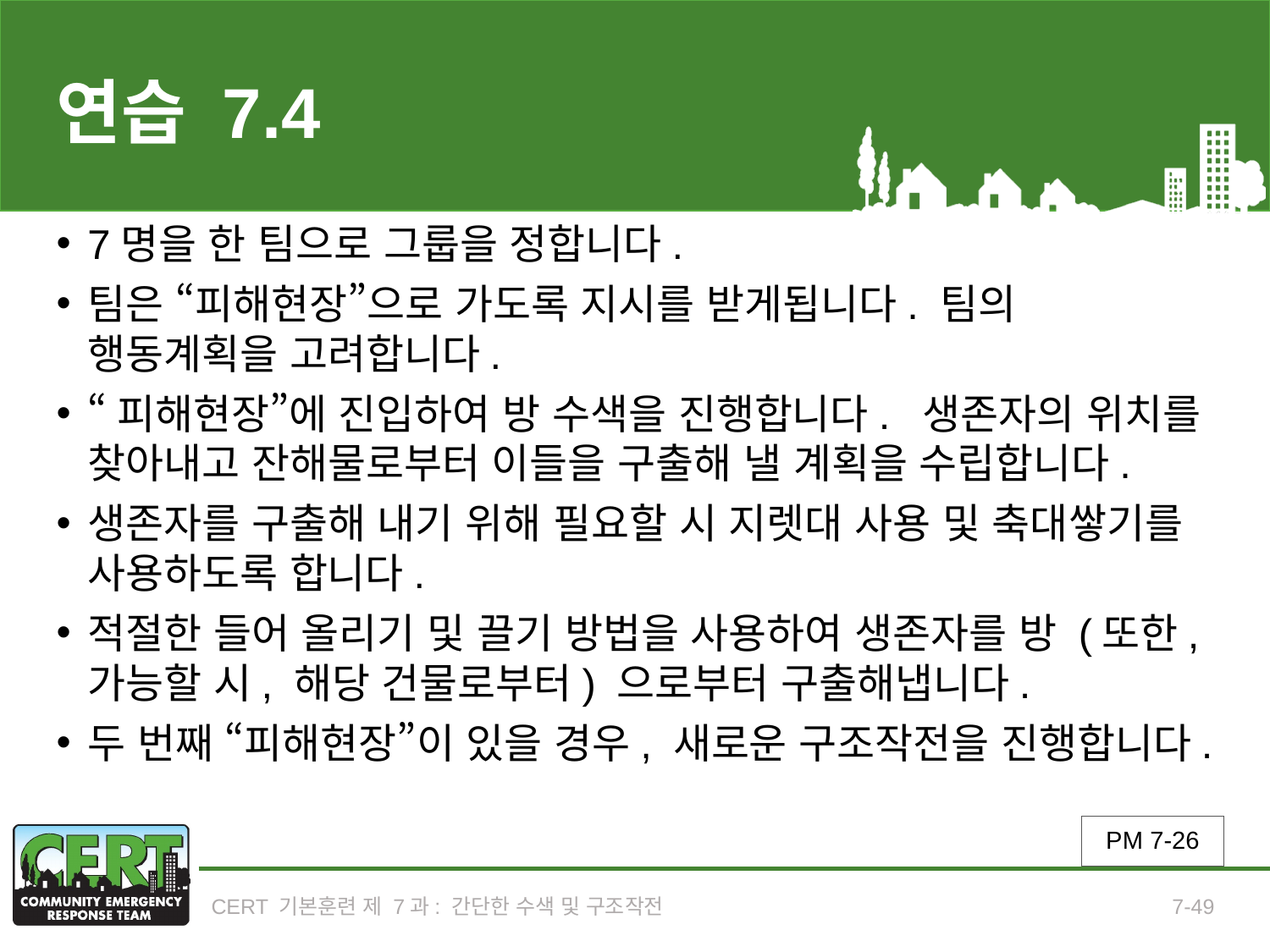

# 연습 7.4
7명을 한 팀으로 그룹을 정합니다.
팀은 “피해현장”으로 가도록 지시를 받게됩니다. 팀의 행동계획을 고려합니다.
“피해현장”에 진입하여 방 수색을 진행합니다.  생존자의 위치를 찾아내고 잔해물로부터 이들을 구출해 낼 계획을 수립합니다.
생존자를 구출해 내기 위해 필요할 시 지렛대 사용 및 축대쌓기를 사용하도록 합니다.
적절한 들어 올리기 및 끌기 방법을 사용하여 생존자를 방 (또한, 가능할 시, 해당 건물로부터) 으로부터 구출해냅니다.
두 번째 “피해현장”이 있을 경우, 새로운 구조작전을 진행합니다.
PM 7-26
CERT 기본훈련 제 7과: 간단한 수색 및 구조작전
7-49